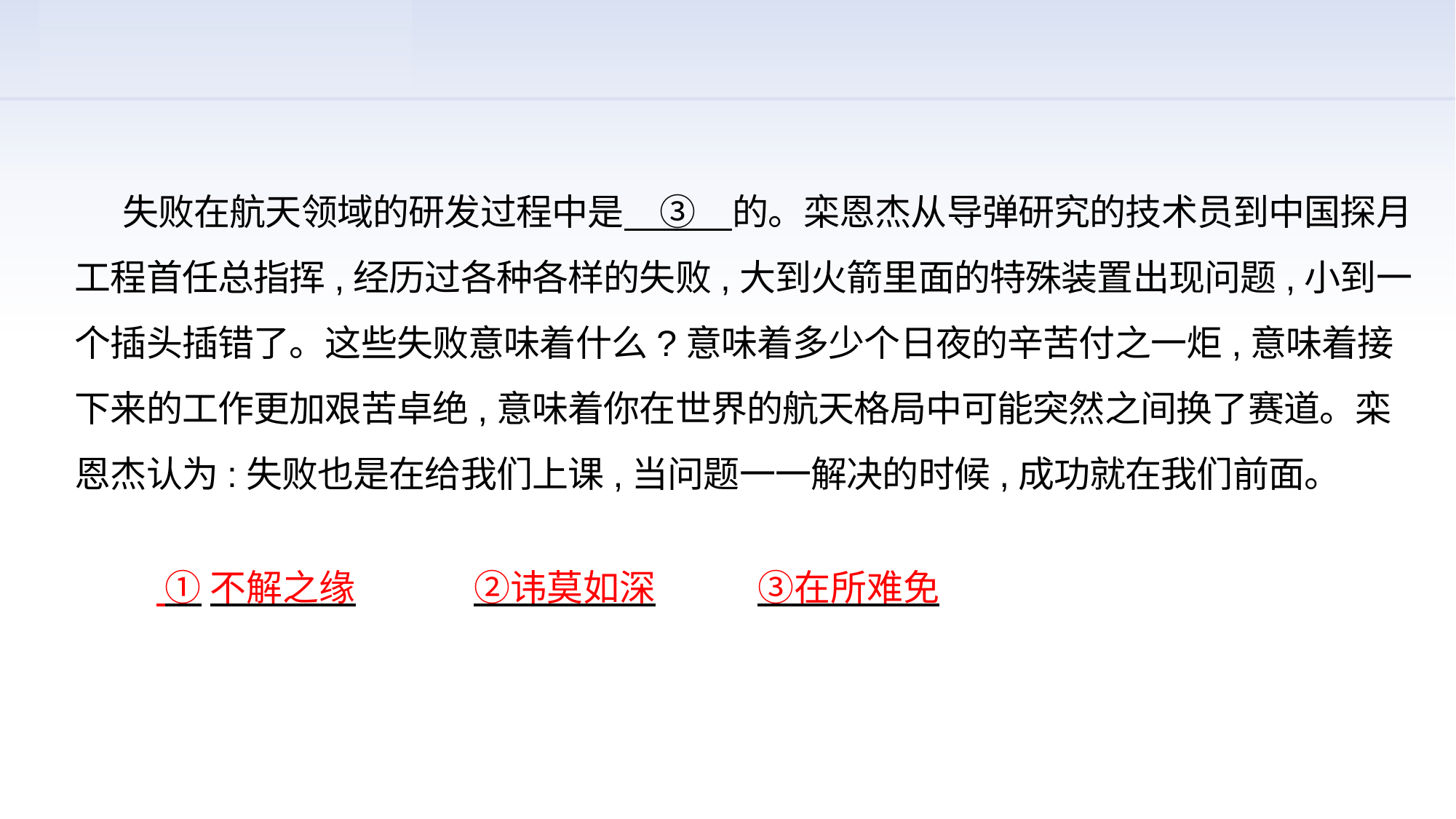

失败在航天领域的研发过程中是　③　的。栾恩杰从导弹研究的技术员到中国探月工程首任总指挥,经历过各种各样的失败,大到火箭里面的特殊装置出现问题,小到一个插头插错了。这些失败意味着什么?意味着多少个日夜的辛苦付之一炬,意味着接下来的工作更加艰苦卓绝,意味着你在世界的航天格局中可能突然之间换了赛道。栾恩杰认为:失败也是在给我们上课,当问题一一解决的时候,成功就在我们前面。

        ①不解之缘　          ②讳莫如深　        ③在所难免